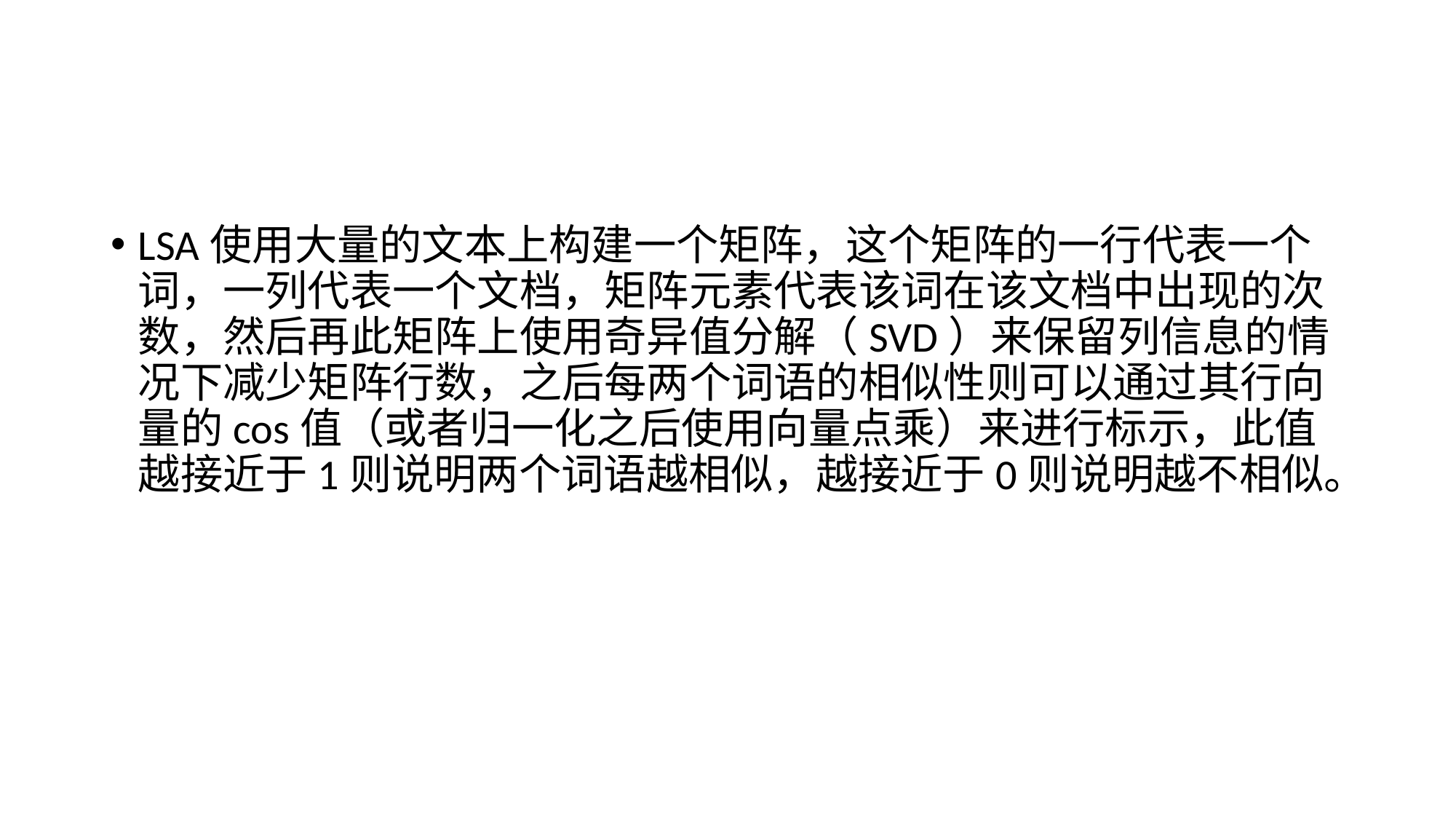

#
LSA使用大量的文本上构建一个矩阵，这个矩阵的一行代表一个词，一列代表一个文档，矩阵元素代表该词在该文档中出现的次数，然后再此矩阵上使用奇异值分解（SVD）来保留列信息的情况下减少矩阵行数，之后每两个词语的相似性则可以通过其行向量的cos值（或者归一化之后使用向量点乘）来进行标示，此值越接近于1则说明两个词语越相似，越接近于0则说明越不相似。